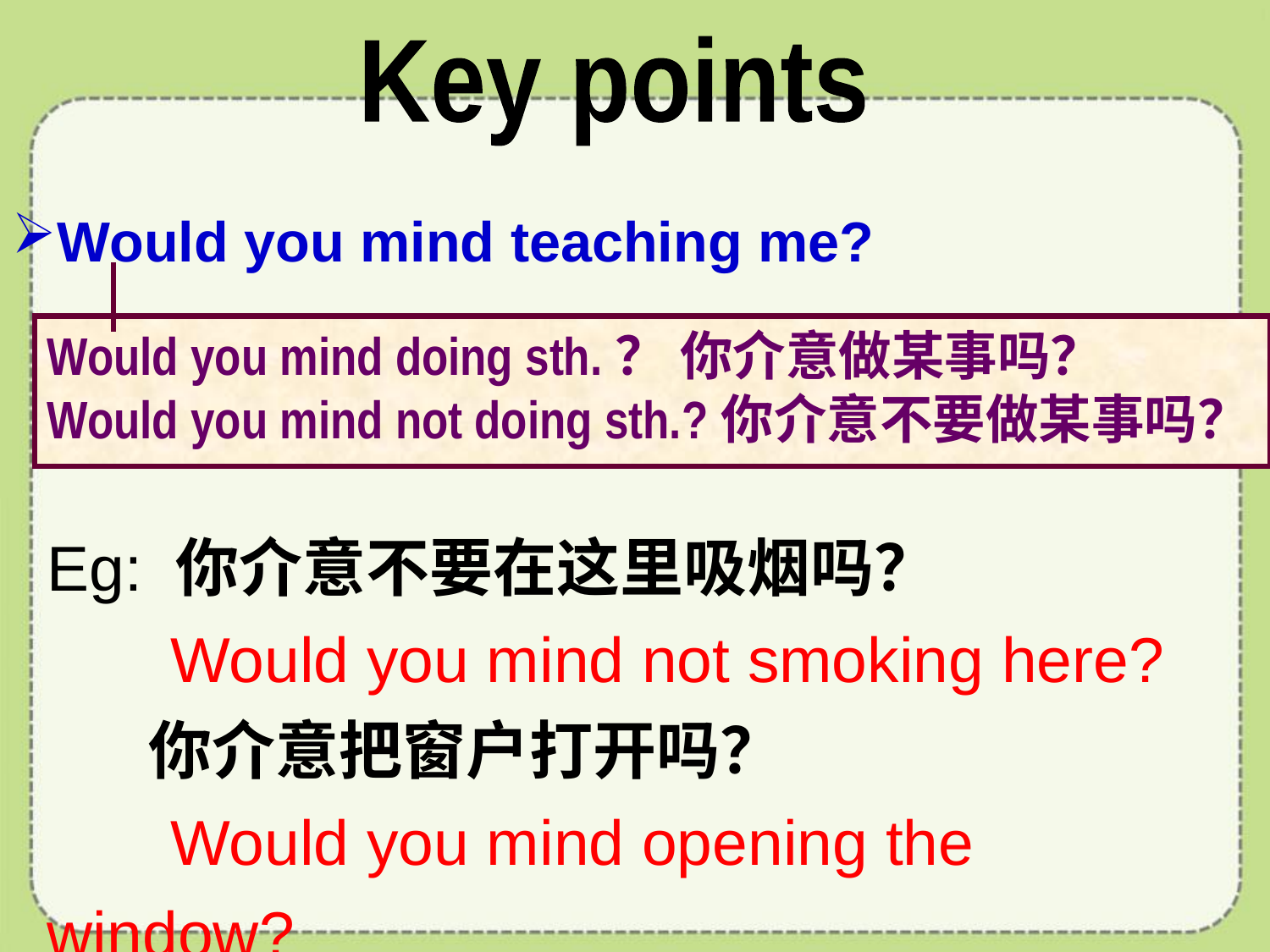

Key points
Would you mind teaching me?
Would you mind doing sth.？ 你介意做某事吗？
Would you mind not doing sth.?你介意不要做某事吗？
Eg: 你介意不要在这里吸烟吗？
       Would you mind not smoking here?
      你介意把窗户打开吗？
       Would you mind opening the window?